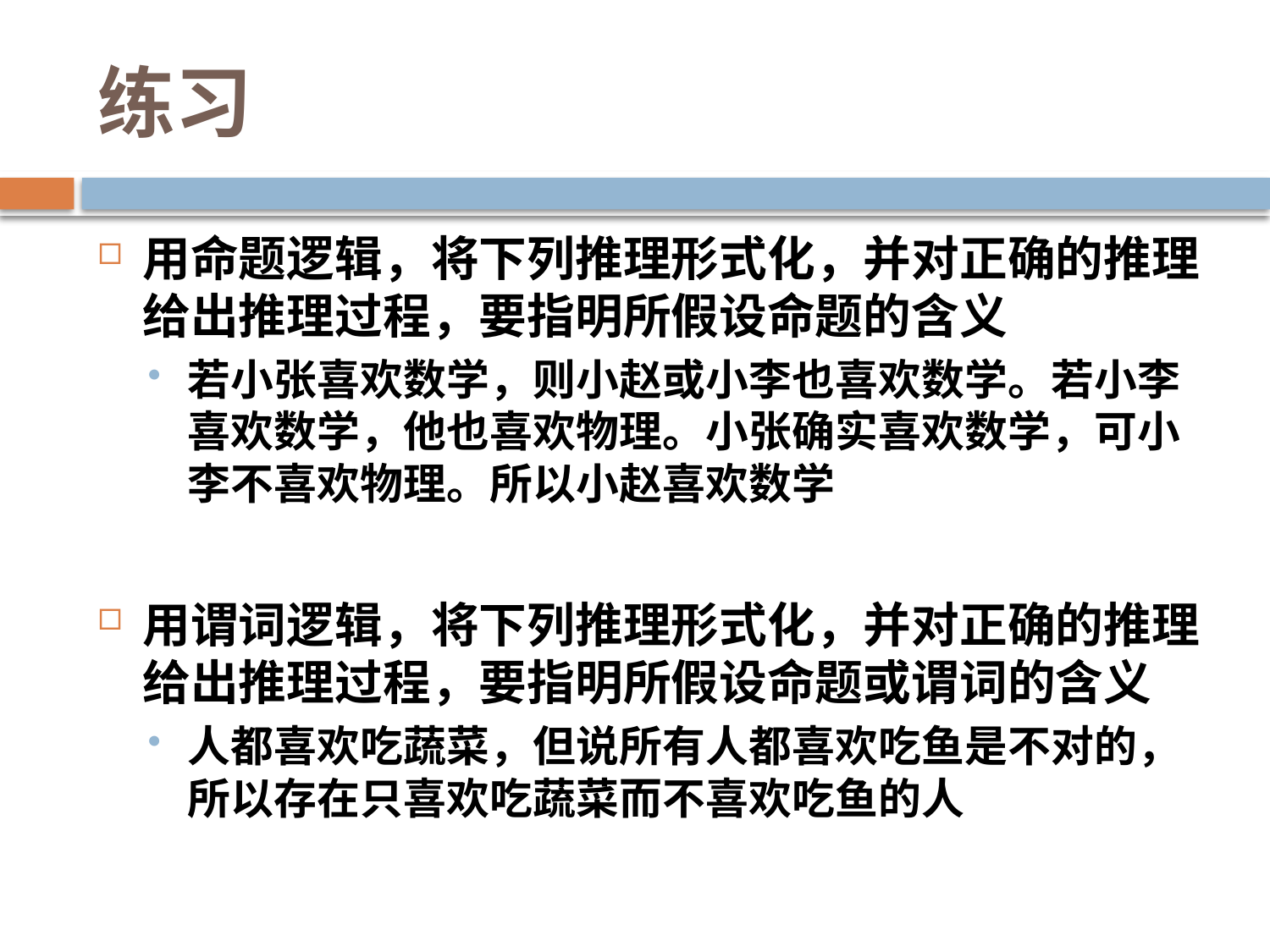

# 练习
用命题逻辑，将下列推理形式化，并对正确的推理给出推理过程，要指明所假设命题的含义
若小张喜欢数学，则小赵或小李也喜欢数学。若小李喜欢数学，他也喜欢物理。小张确实喜欢数学，可小李不喜欢物理。所以小赵喜欢数学

用谓词逻辑，将下列推理形式化，并对正确的推理给出推理过程，要指明所假设命题或谓词的含义
人都喜欢吃蔬菜，但说所有人都喜欢吃鱼是不对的，所以存在只喜欢吃蔬菜而不喜欢吃鱼的人